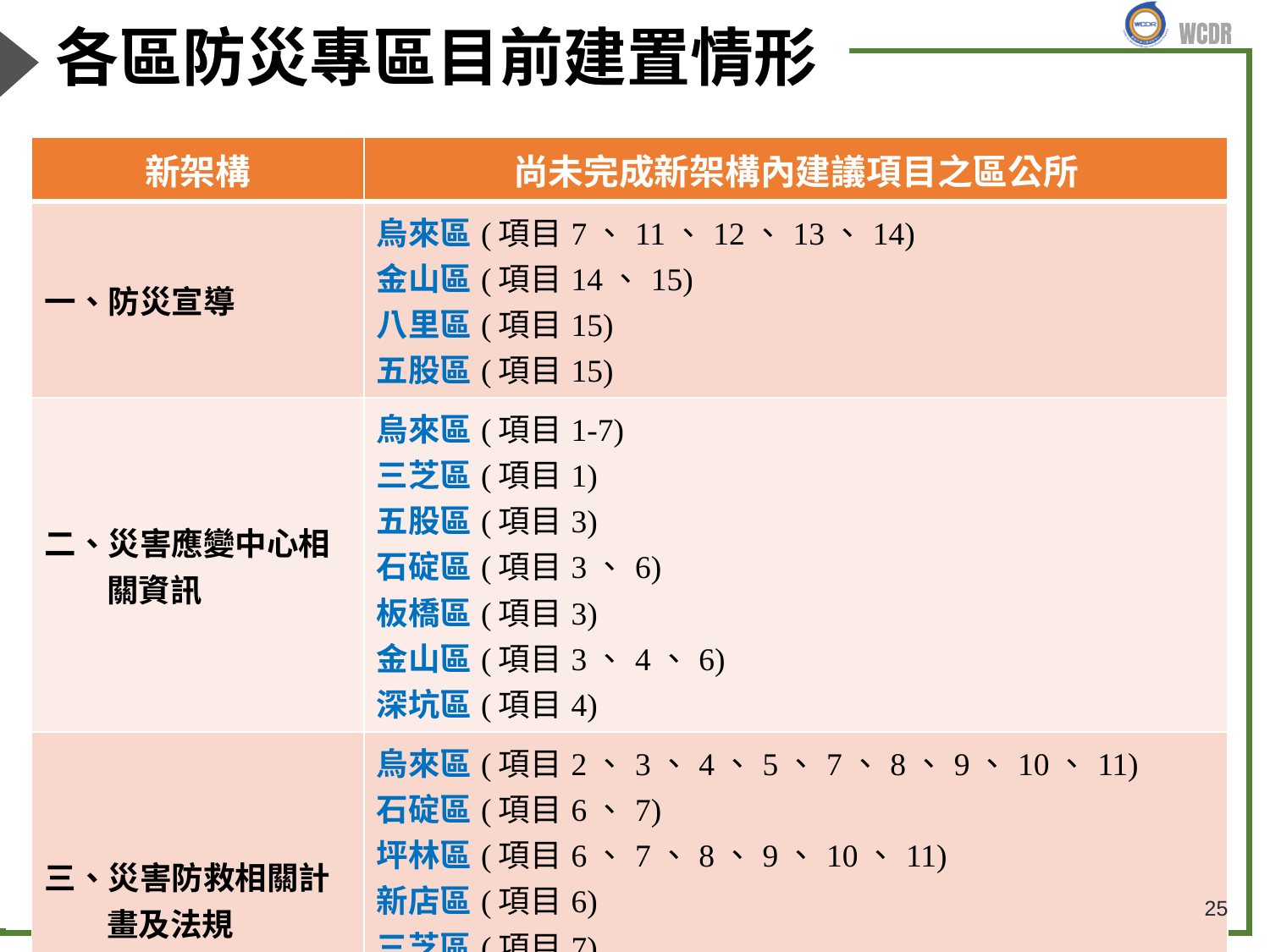

# 各區防災專區目前建置情形
| 新架構 | 尚未完成新架構內建議項目之區公所 |
| --- | --- |
| 一、防災宣導 | 烏來區(項目7、11、12、13、14) 金山區(項目14、15) 八里區(項目15) 五股區(項目15) |
| 二、災害應變中心相關資訊 | 烏來區(項目1-7) 三芝區(項目1) 五股區(項目3) 石碇區(項目3、6) 板橋區(項目3) 金山區(項目3、4、6) 深坑區(項目4) |
| 三、災害防救相關計畫及法規 | 烏來區(項目2、3、4、5、7、8、9、10、11) 石碇區(項目6、7) 坪林區(項目6、7、8、9、10、11) 新店區(項目6) 三芝區(項目7) 中和區(項目7) 深坑區(項目7) |
25